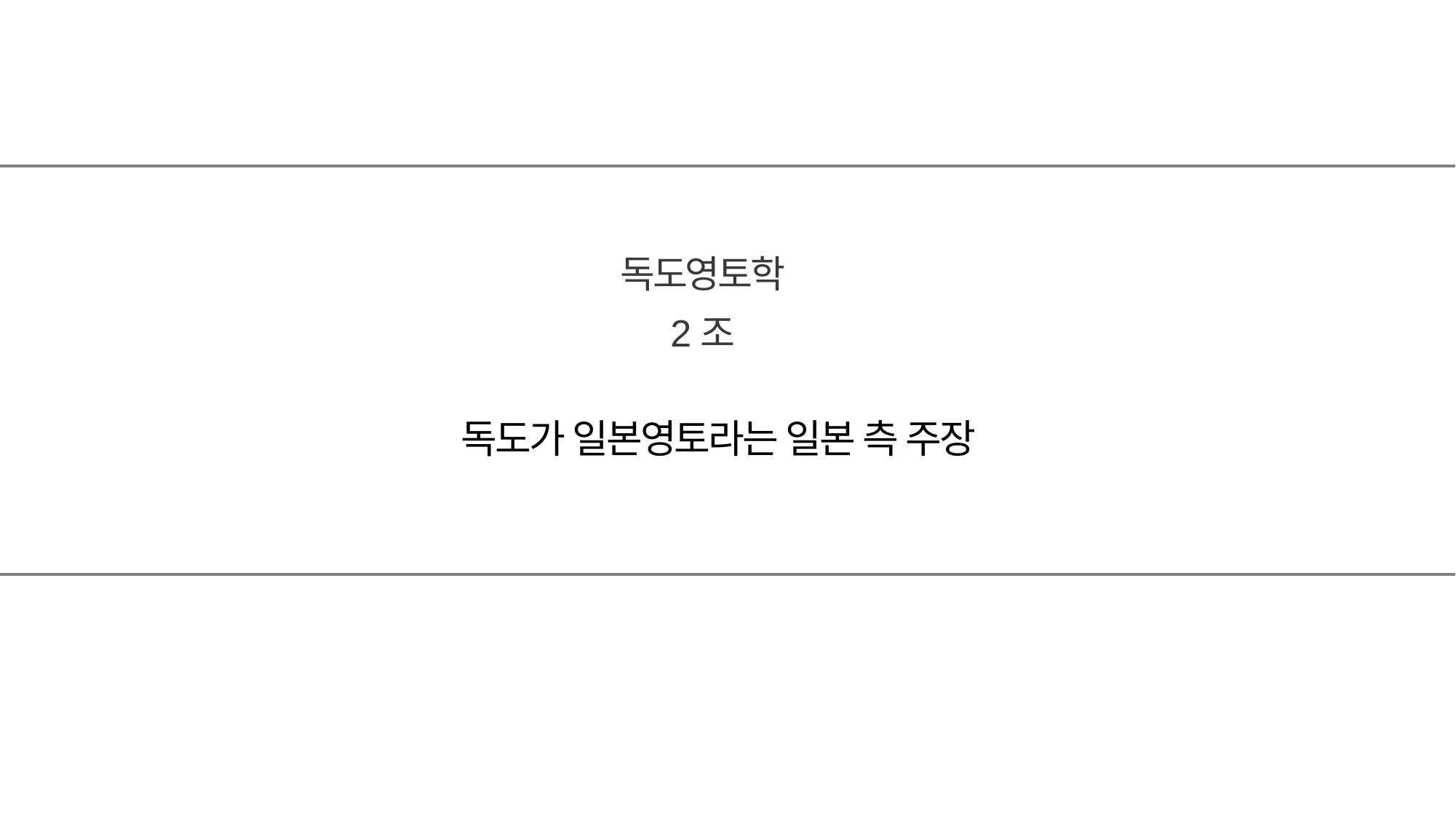

독도영토학

2조
독도가 일본영토라는 일본 측 주장